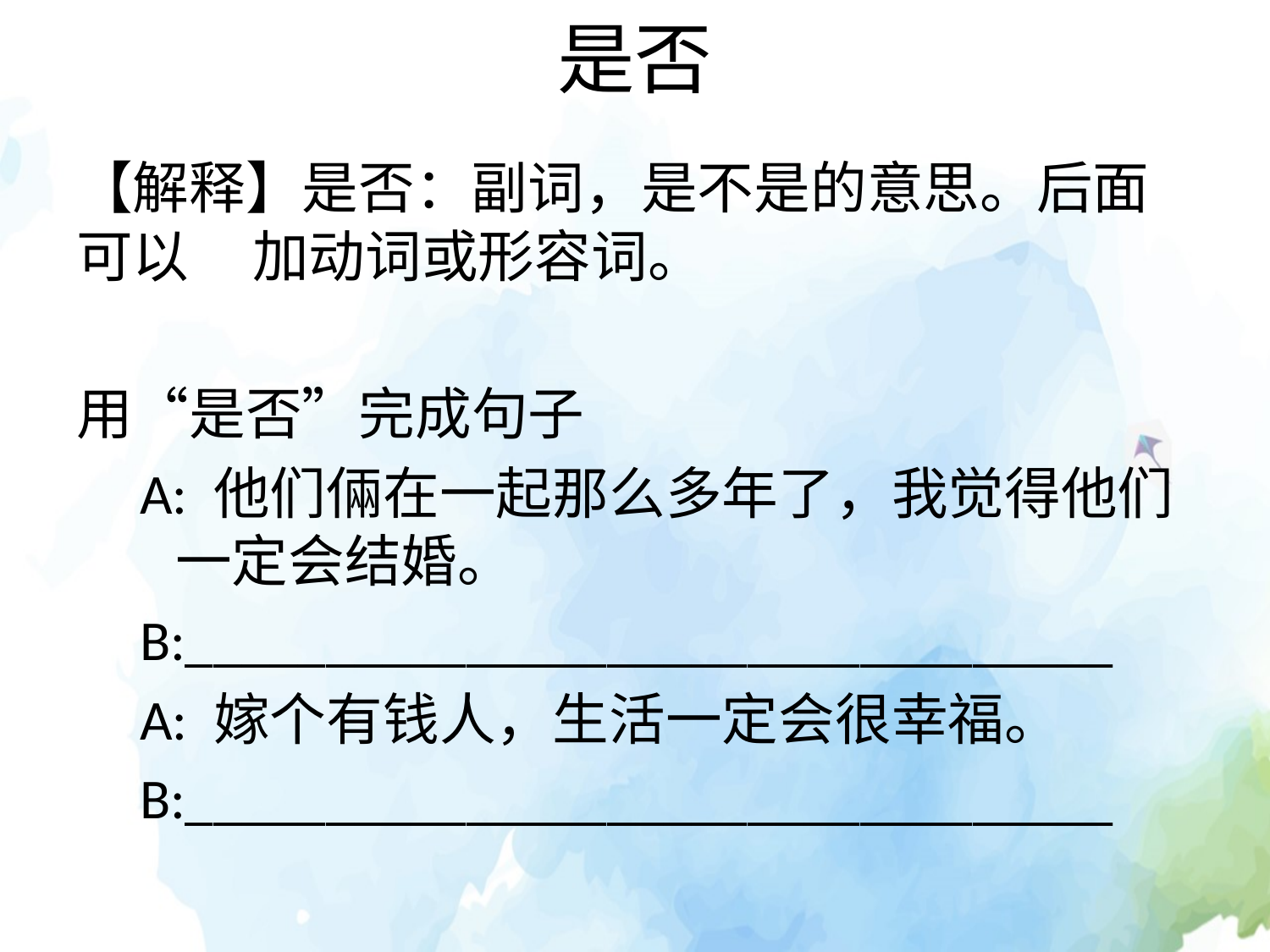

# 是否
【解释】是否：副词，是不是的意思。后面可以     加动词或形容词。

用“是否”完成句子
     A: 他们倆在一起那么多年了，我觉得他们一定会结婚。
     B:_________________________________
     A: 嫁个有钱人，生活一定会很幸福。
     B:_________________________________